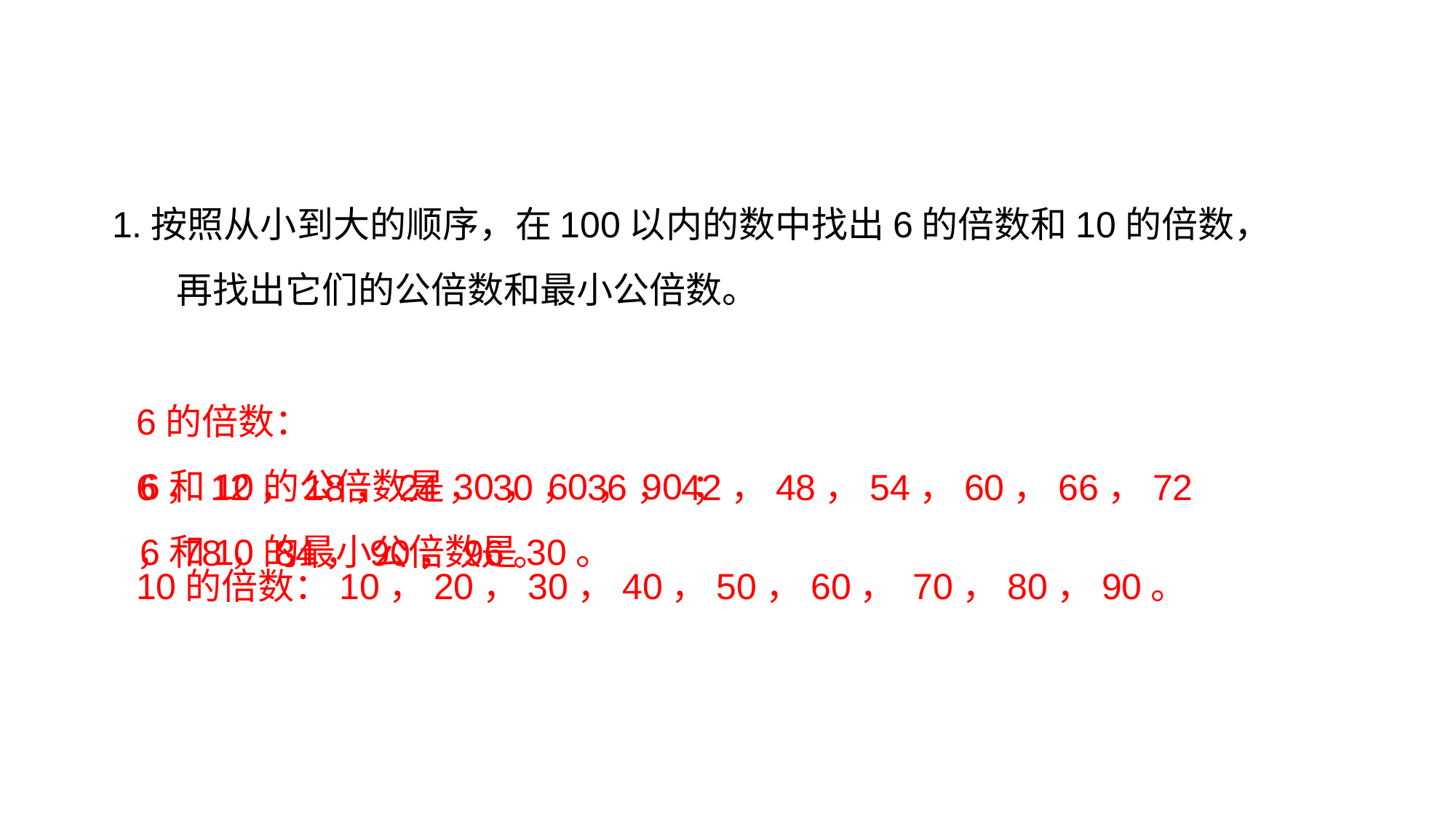

1.按照从小到大的顺序，在100以内的数中找出6的倍数和10的倍数，再找出它们的公倍数和最小公倍数。
6的倍数：6，12，18，24，30，36，42，48，54，60，66，72，78，84，90，96。
6和10的公倍数是30，60，90；
6和10的最小公倍数是30。
10的倍数：10，20，30，40，50，60， 70，80，90。